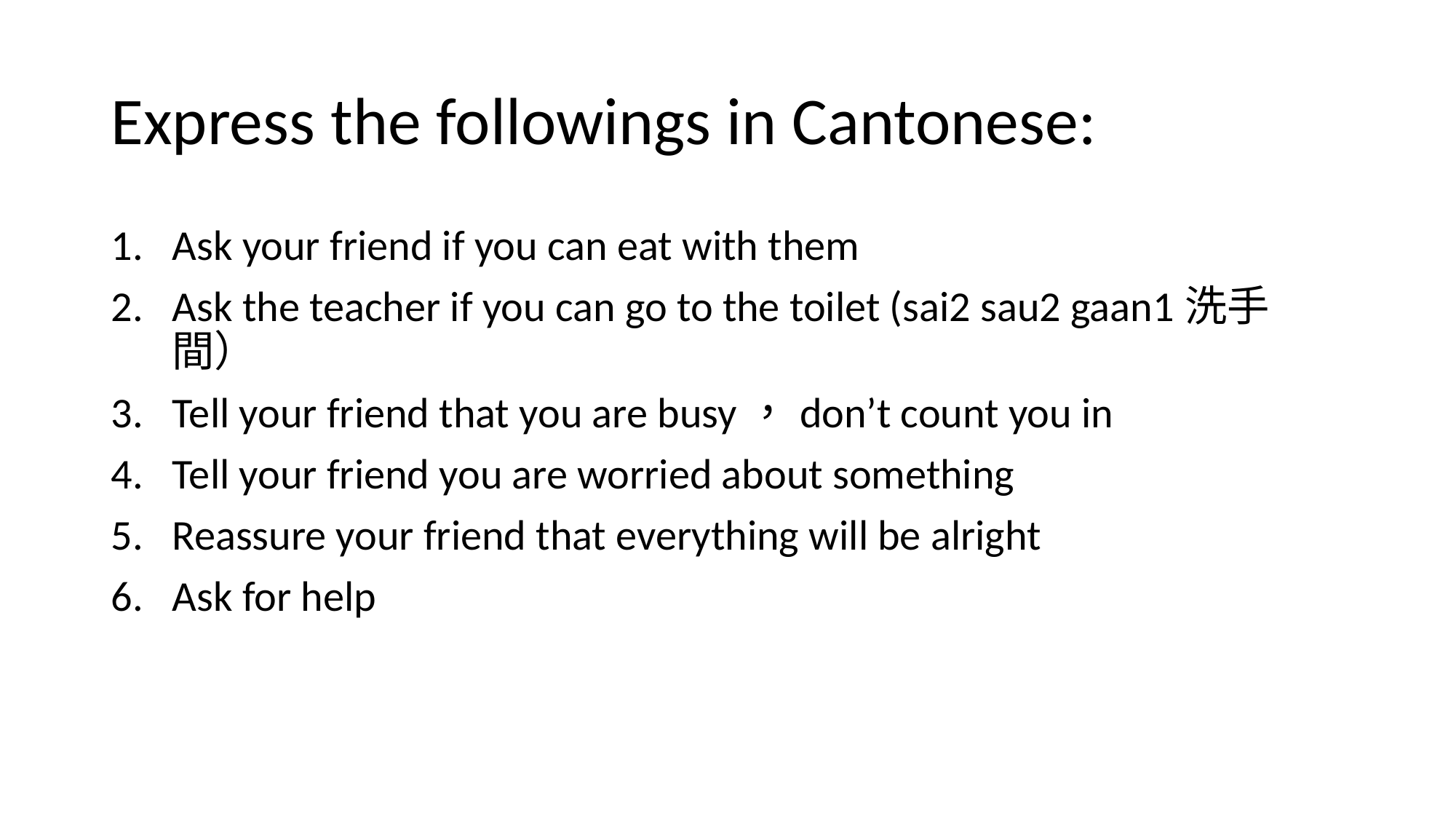

# Express the followings in Cantonese:
Ask your friend if you can eat with them
Ask the teacher if you can go to the toilet (sai2 sau2 gaan1洗手間）
Tell your friend that you are busy，don’t count you in
Tell your friend you are worried about something
Reassure your friend that everything will be alright
Ask for help